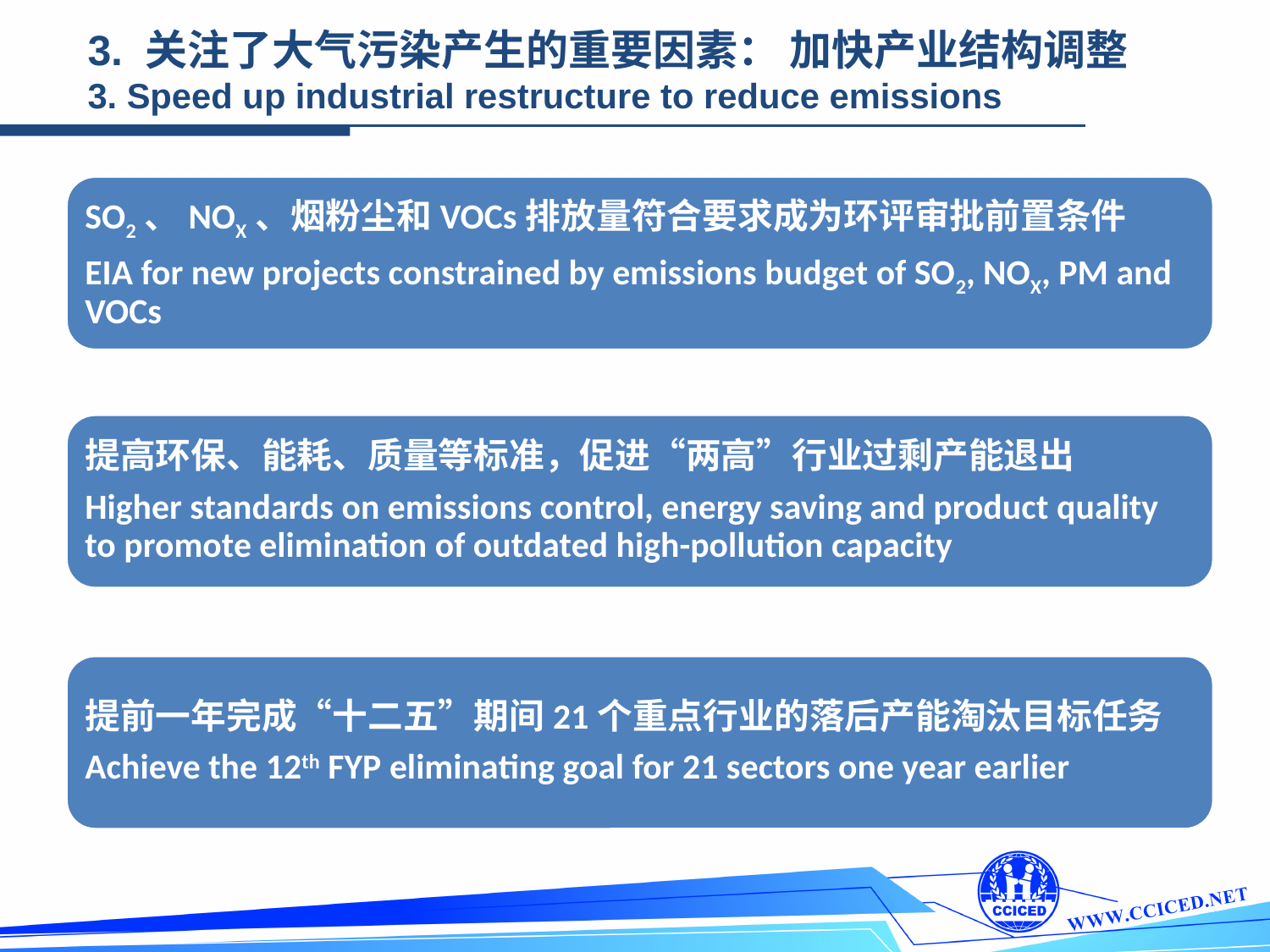

3. 关注了大气污染产生的重要因素： 加快产业结构调整
3. Speed up industrial restructure to reduce emissions
SO2、NOX、烟粉尘和VOCs排放量符合要求成为环评审批前置条件
EIA for new projects constrained by emissions budget of SO2, NOX, PM and VOCs
提高环保、能耗、质量等标准，促进“两高”行业过剩产能退出
Higher standards on emissions control, energy saving and product quality to promote elimination of outdated high-pollution capacity
提前一年完成“十二五”期间21个重点行业的落后产能淘汰目标任务
Achieve the 12th FYP eliminating goal for 21 sectors one year earlier